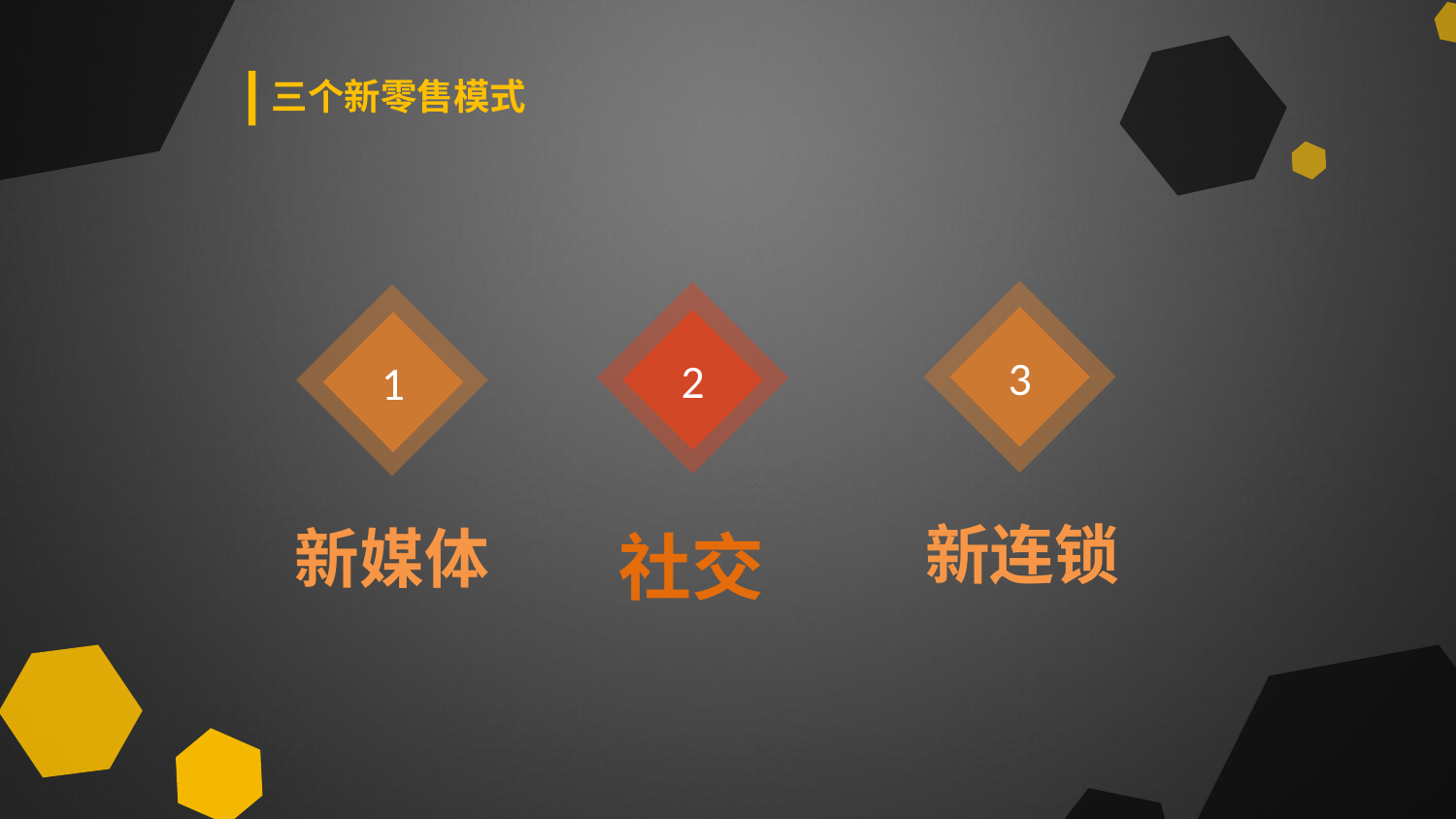

三个新零售模式

3

2
1
新连锁
新媒体
社交